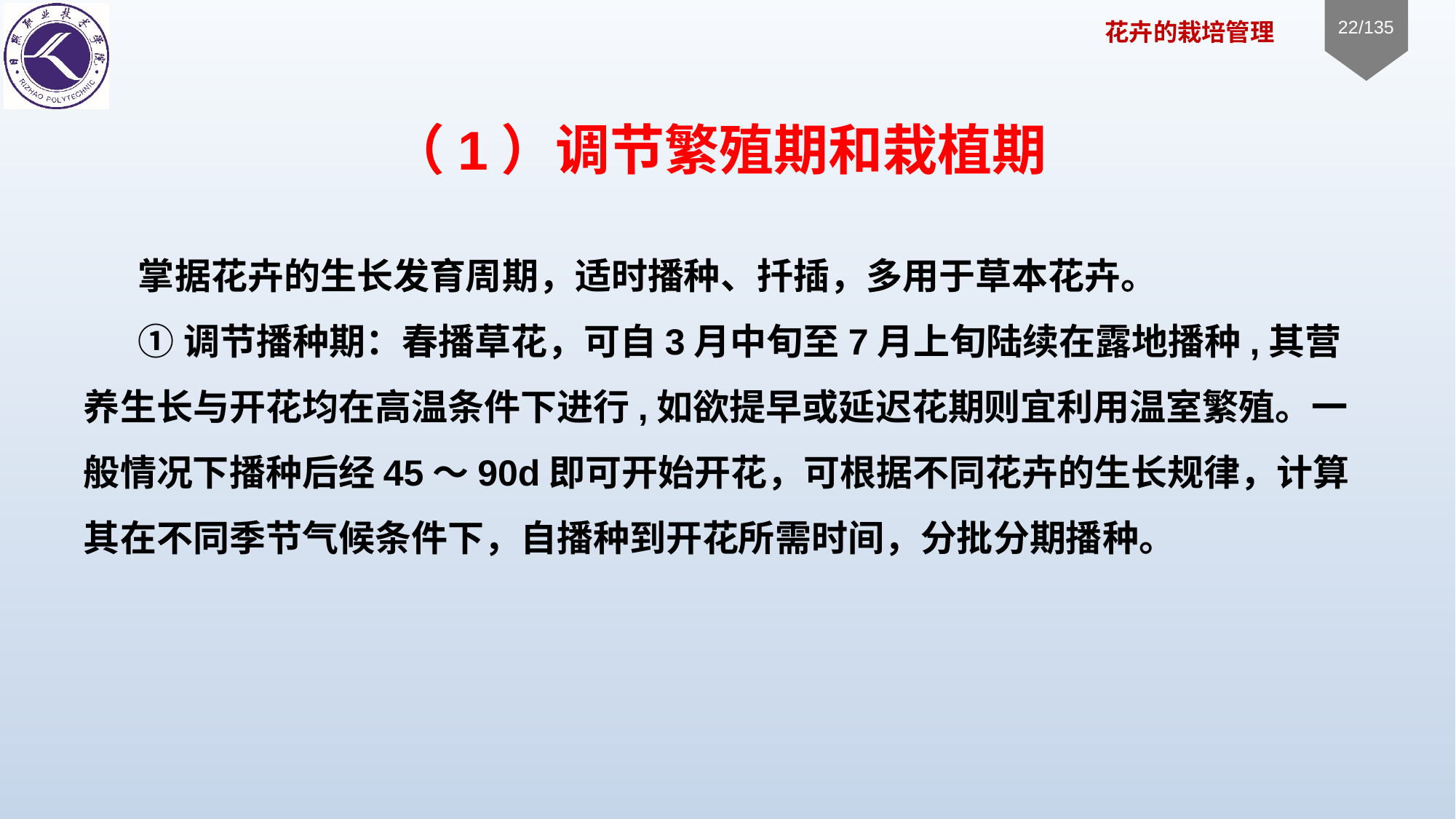

# （1）调节繁殖期和栽植期
掌据花卉的生长发育周期，适时播种、扦插，多用于草本花卉。
①调节播种期：春播草花，可自3月中旬至7月上旬陆续在露地播种,其营养生长与开花均在高温条件下进行,如欲提早或延迟花期则宜利用温室繁殖。一般情况下播种后经45～90d即可开始开花，可根据不同花卉的生长规律，计算其在不同季节气候条件下，自播种到开花所需时间，分批分期播种。